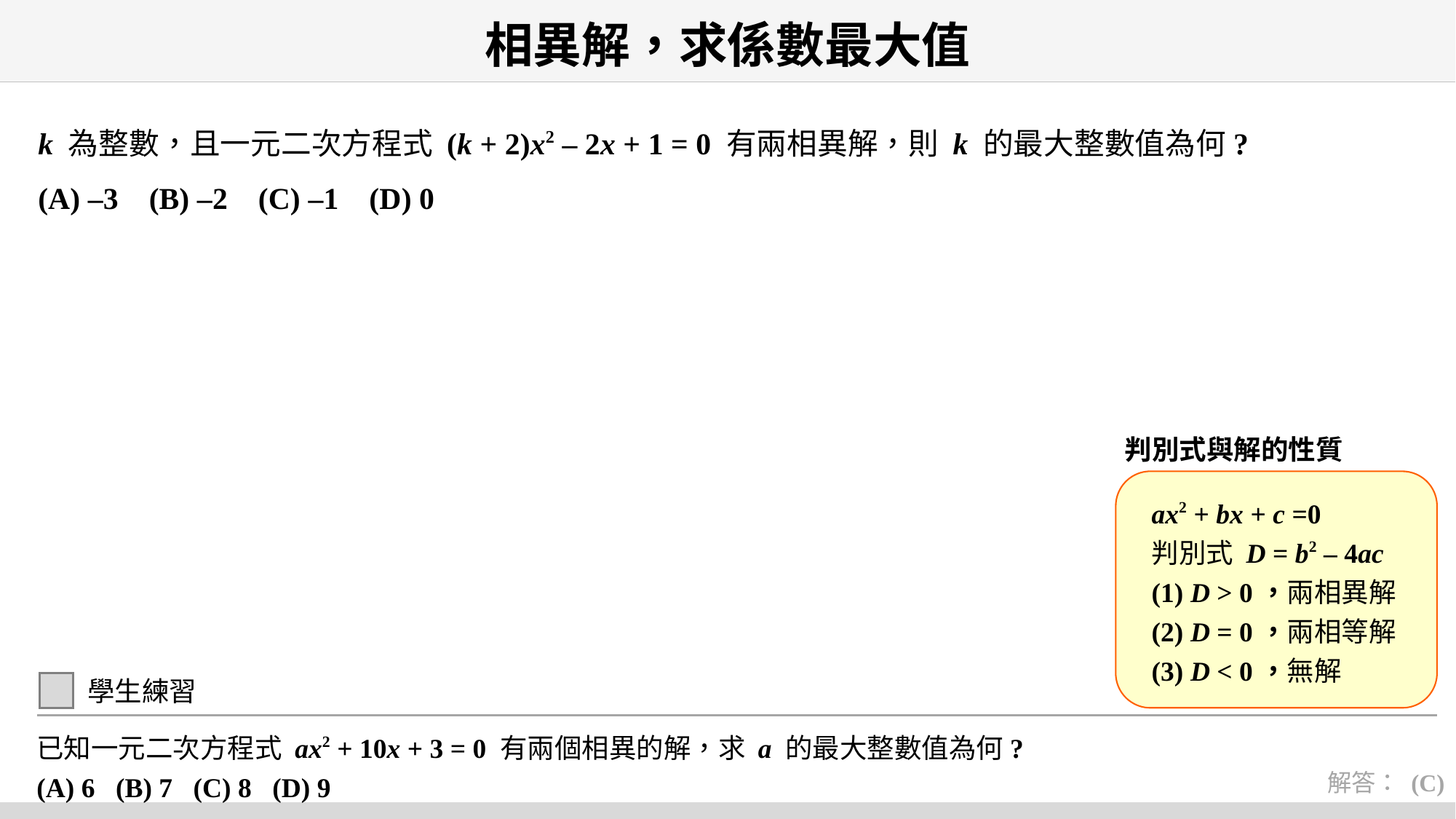

# 相異解，求係數最大值
k 為整數，且一元二次方程式 (k + 2)x2 – 2x + 1 = 0 有兩相異解，則 k 的最大整數值為何?
(A) –3    (B) –2    (C) –1    (D) 0
判別式與解的性質
ax2 + bx + c =0
判別式 D = b2 – 4ac
(1) D > 0，兩相異解
(2) D = 0，兩相等解
(3) D < 0，無解

學生練習

已知一元二次方程式 ax2 + 10x + 3 = 0 有兩個相異的解，求 a 的最大整數值為何?
(A) 6   (B) 7   (C) 8   (D) 9
解答： (C)